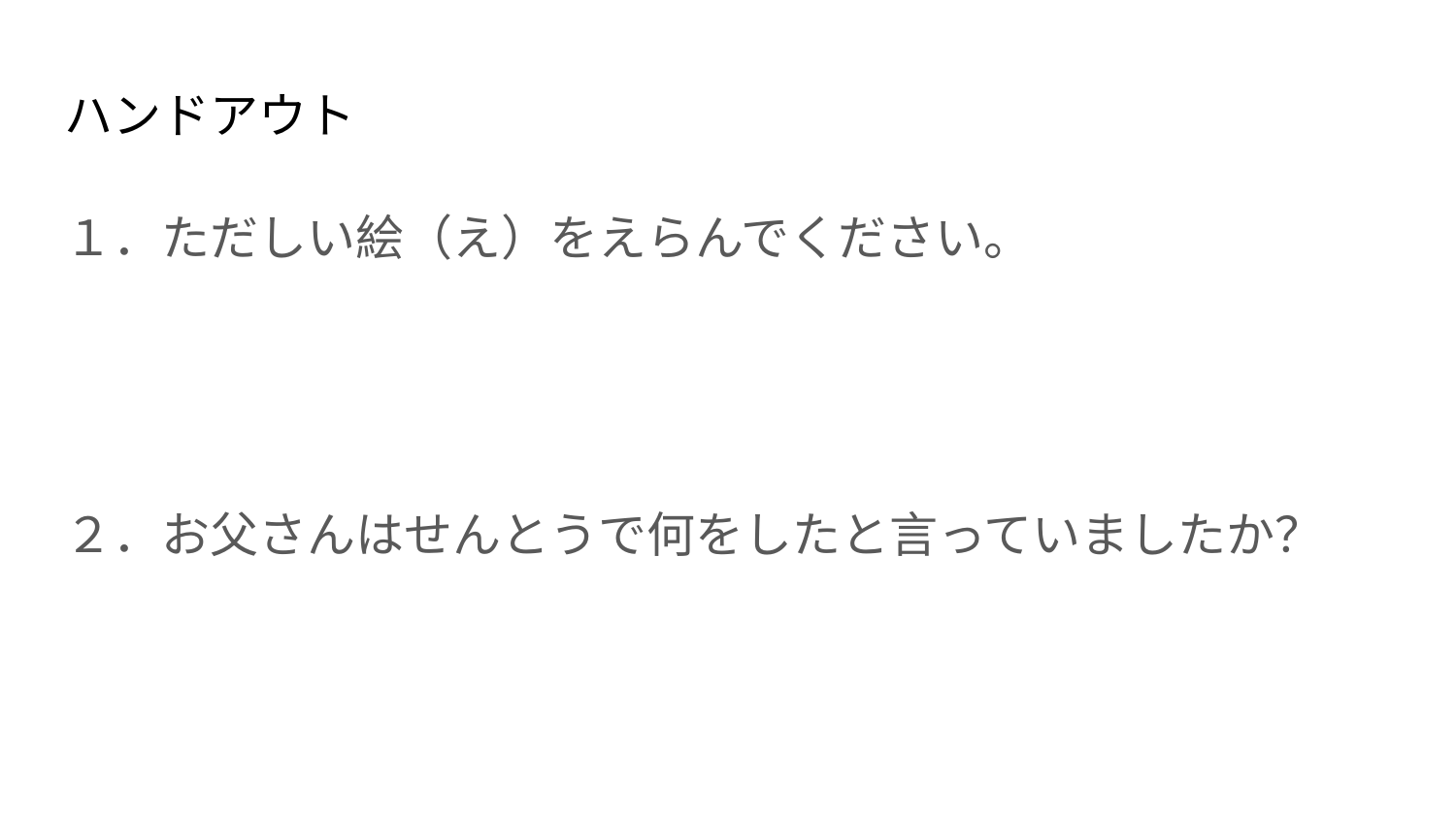

# ハンドアウト
１．ただしい絵（え）をえらんでください。

２．お父さんはせんとうで何をしたと言っていましたか？